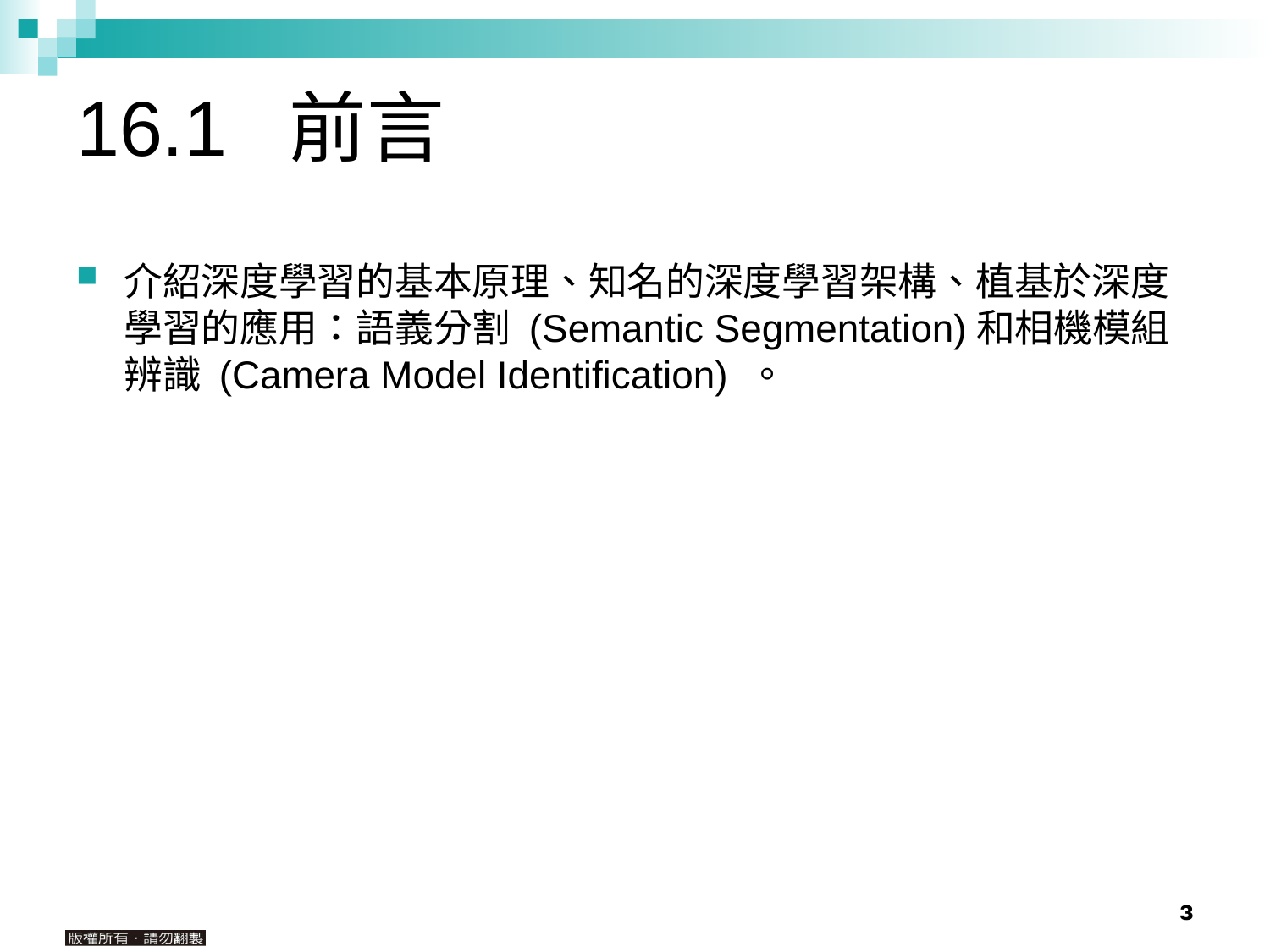

# 16.1  前言

介紹深度學習的基本原理、知名的深度學習架構、植基於深度學習的應用：語義分割 (Semantic Segmentation)和相機模組辨識 (Camera Model Identification) 。
3